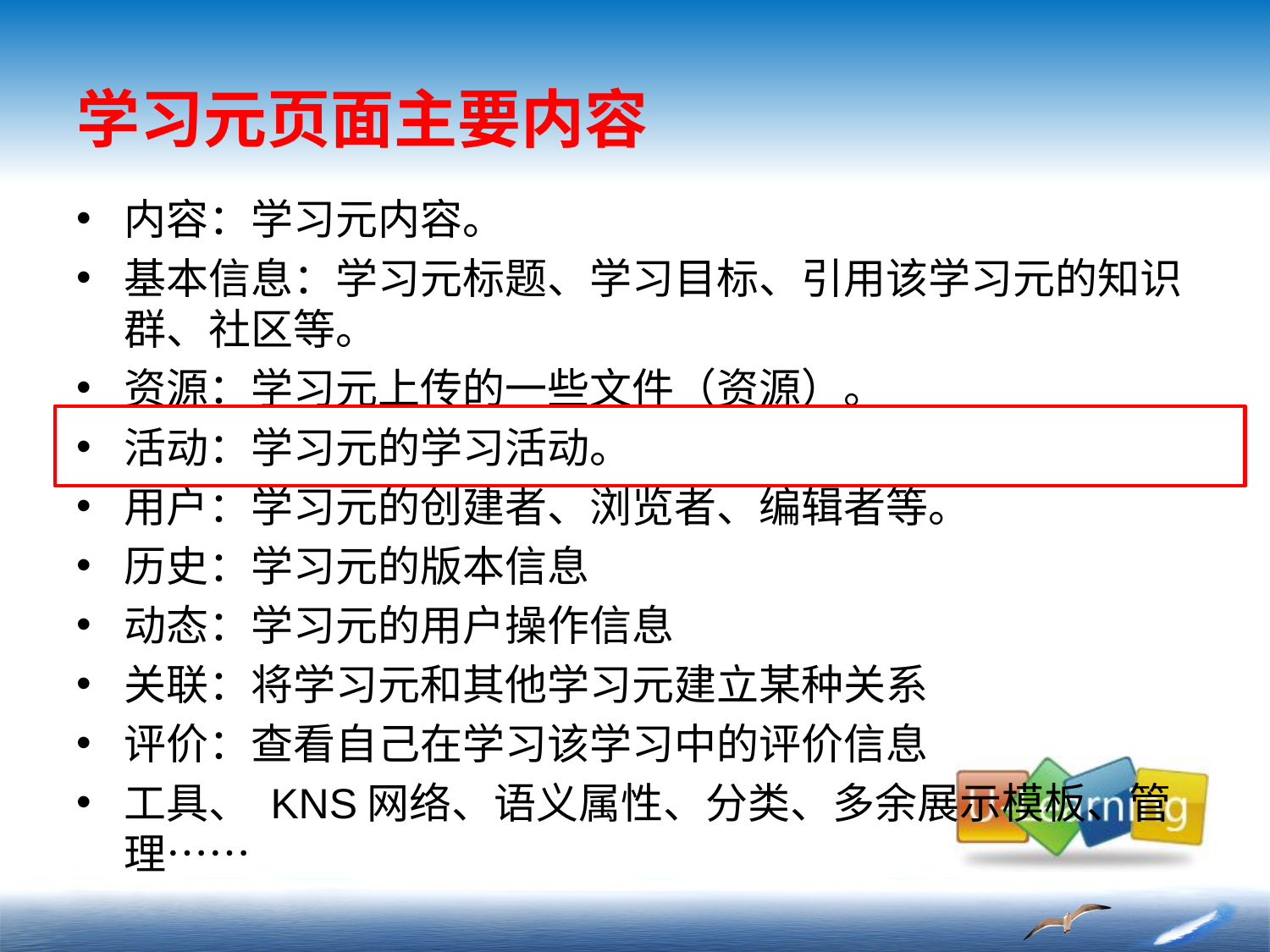

# 学习元页面主要内容
内容：学习元内容。
基本信息：学习元标题、学习目标、引用该学习元的知识群、社区等。
资源：学习元上传的一些文件（资源）。
活动：学习元的学习活动。
用户：学习元的创建者、浏览者、编辑者等。
历史：学习元的版本信息
动态：学习元的用户操作信息
关联：将学习元和其他学习元建立某种关系
评价：查看自己在学习该学习中的评价信息
工具、 KNS网络、语义属性、分类、多余展示模板、管理……